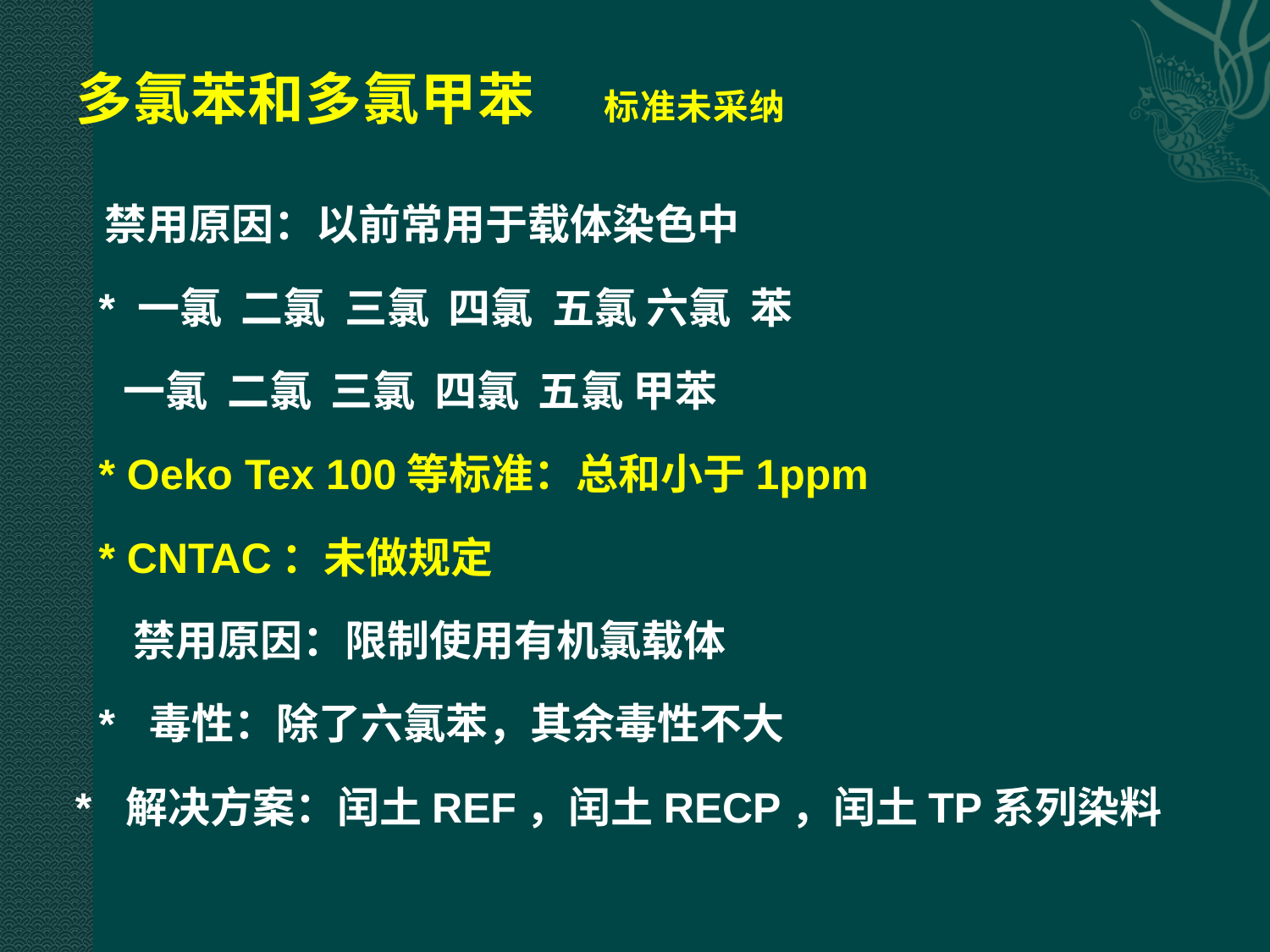

# 多氯苯和多氯甲苯     标准未采纳
  禁用原因：以前常用于载体染色中
  * 一氯  二氯  三氯  四氯  五氯 六氯  苯
    一氯  二氯  三氯  四氯  五氯 甲苯
  * Oeko Tex 100等标准：总和小于1ppm
  * CNTAC：未做规定
     禁用原因：限制使用有机氯载体
  *  毒性：除了六氯苯，其余毒性不大
*  解决方案：闰土REF，闰土RECP，闰土TP系列染料